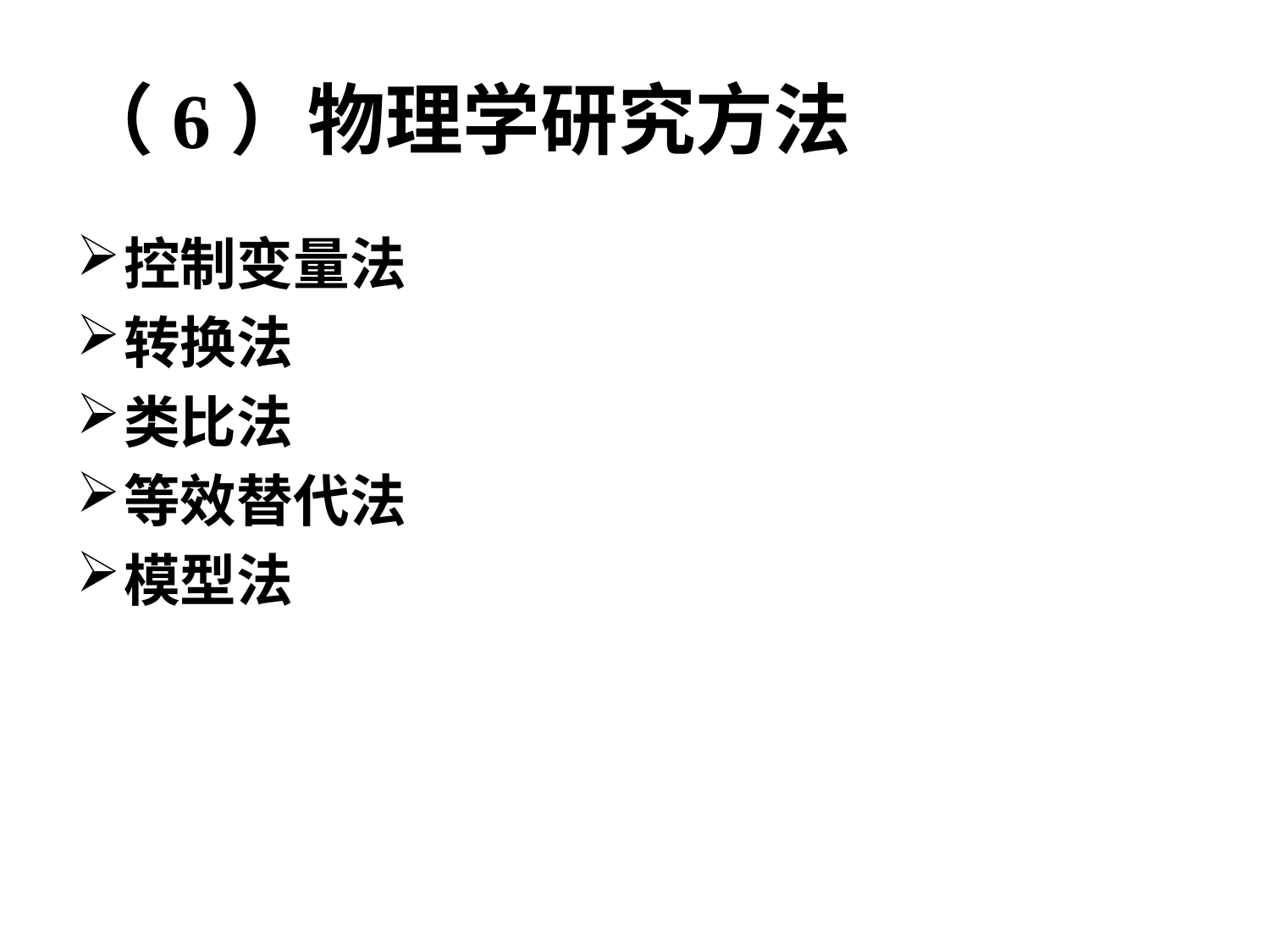

# （6）物理学研究方法
控制变量法
转换法
类比法
等效替代法
模型法